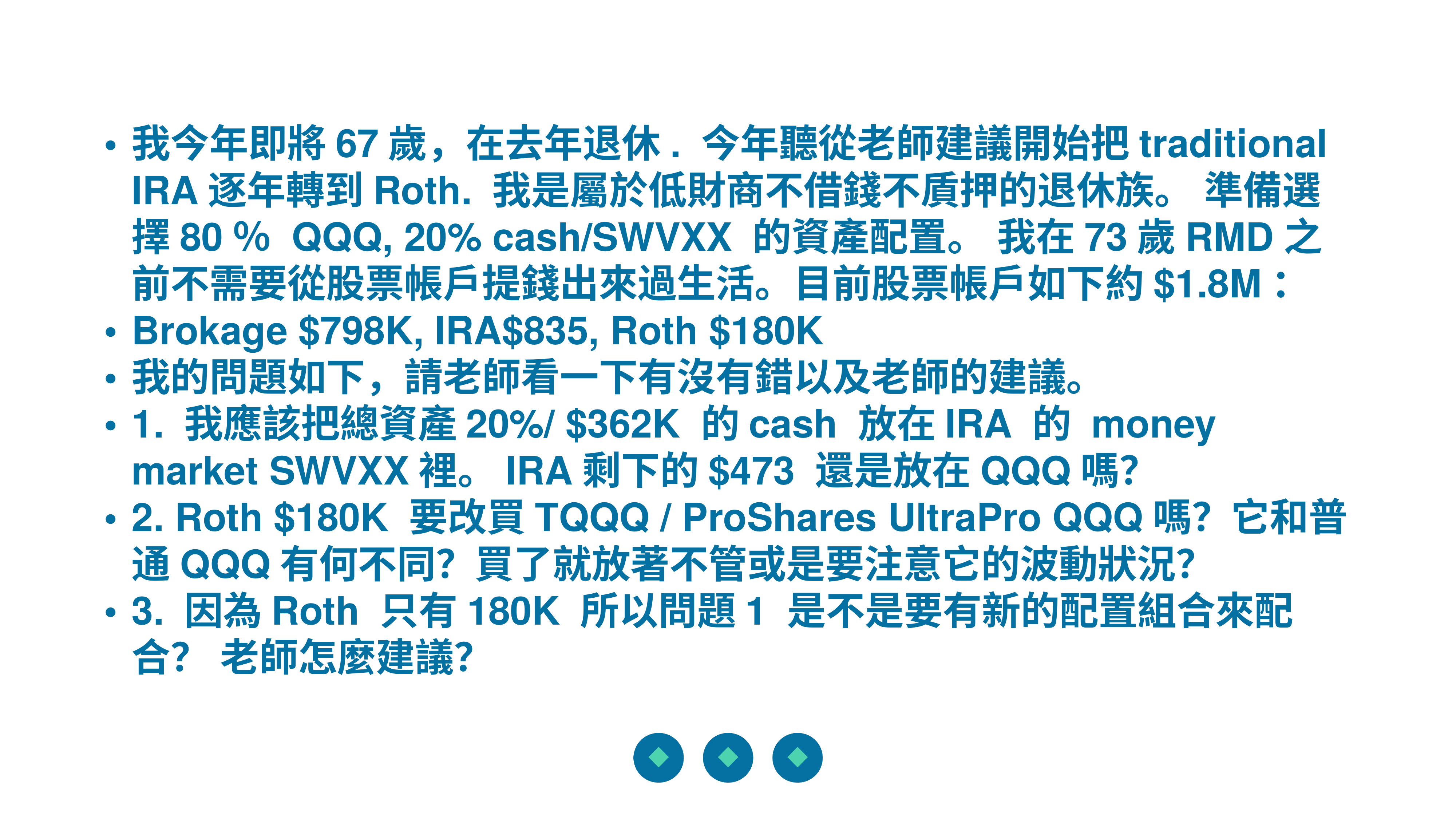

我今年即將67歲，在去年退休. 今年聽從老師建議開始把traditional IRA逐年轉到Roth. 我是屬於低財商不借錢不貭押的退休族。 準備選擇80％ QQQ, 20% cash/SWVXX 的資產配置。 我在73歲RMD之前不需要從股票帳戶提錢出來過生活。目前股票帳戶如下約$1.8M：
Brokage $798K, IRA$835, Roth $180K
我的問題如下，請老師看一下有沒有錯以及老師的建議。
1. 我應該把總資產20%/ $362K 的cash 放在IRA 的 money market SWVXX裡。IRA剩下的$473 還是放在QQQ嗎？
2. Roth $180K 要改買TQQQ / ProShares UltraPro QQQ嗎？它和普通QQQ有何不同？買了就放著不管或是要注意它的波動狀況？
3. 因為Roth 只有180K 所以問題1 是不是要有新的配置組合來配合？ 老師怎麼建議？